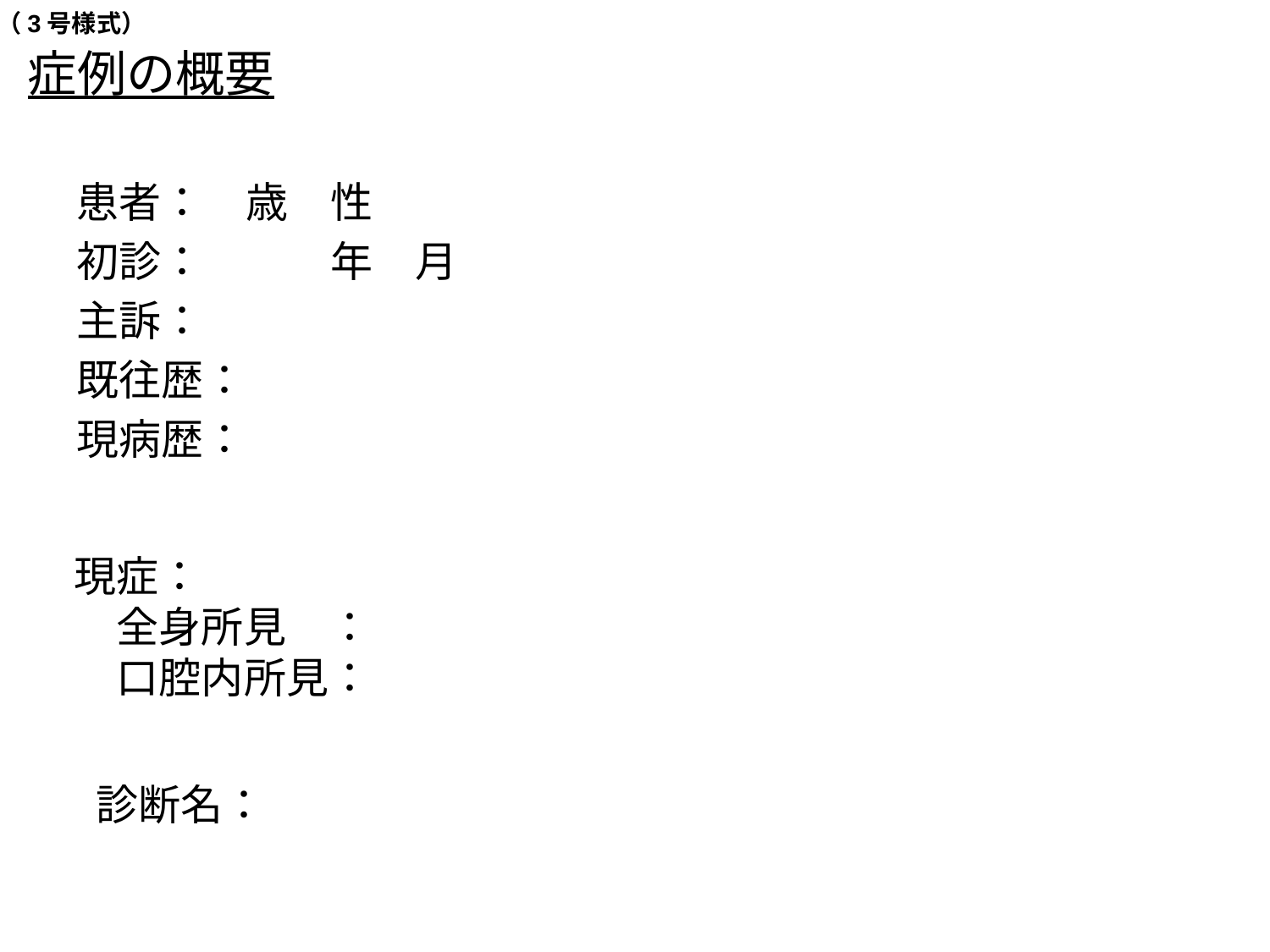

（3号様式）
症例の概要
患者：　歳　性
初診：　　　年　月
主訴：
既往歴：
現病歴：
現症：
　全身所見　：
　口腔内所見：
 診断名：